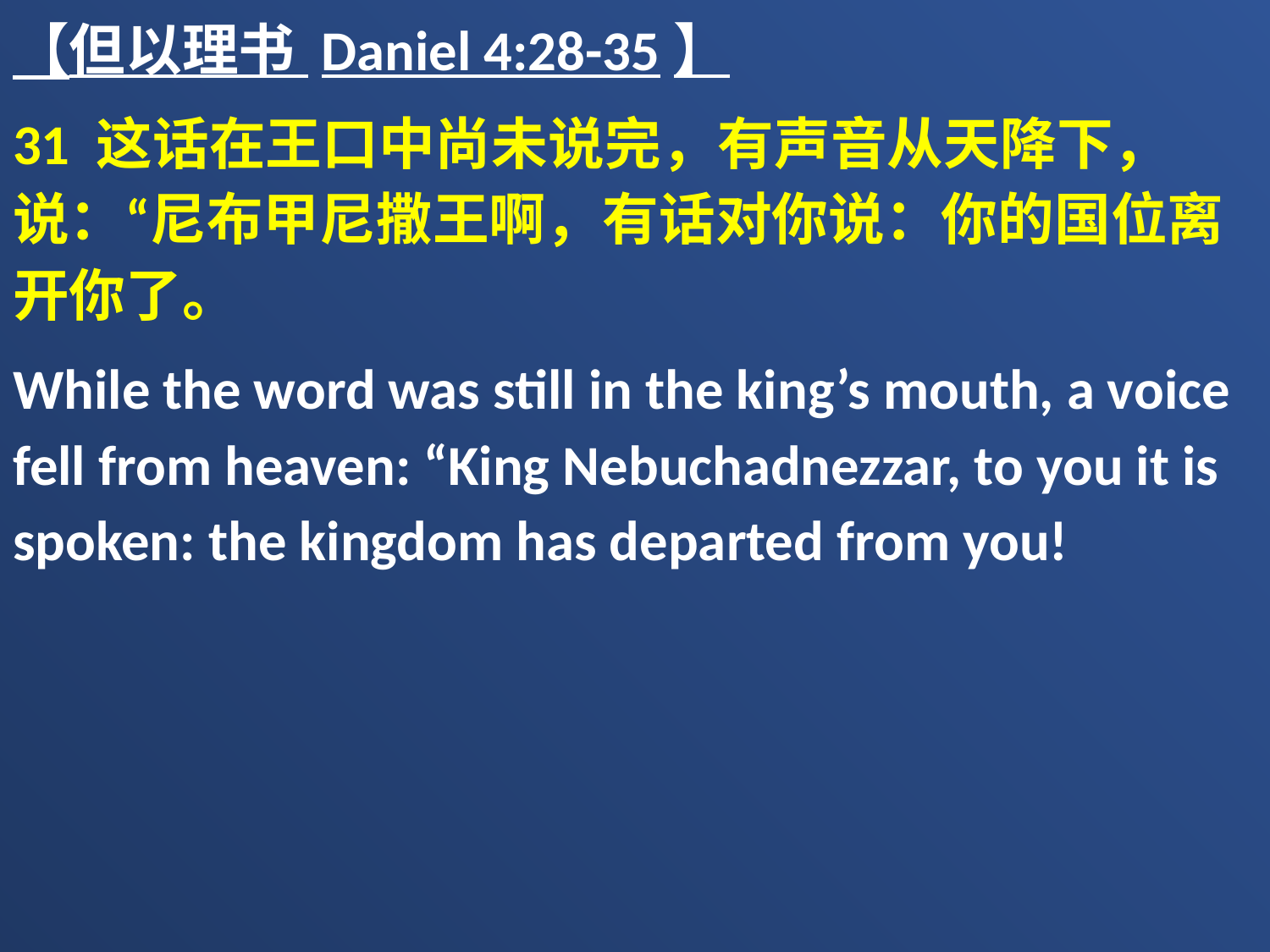

【但以理书 Daniel 4:28-35】
31 这话在王口中尚未说完，有声音从天降下，说：“尼布甲尼撒王啊，有话对你说：你的国位离开你了。
While the word was still in the king’s mouth, a voice fell from heaven: “King Nebuchadnezzar, to you it is spoken: the kingdom has departed from you!